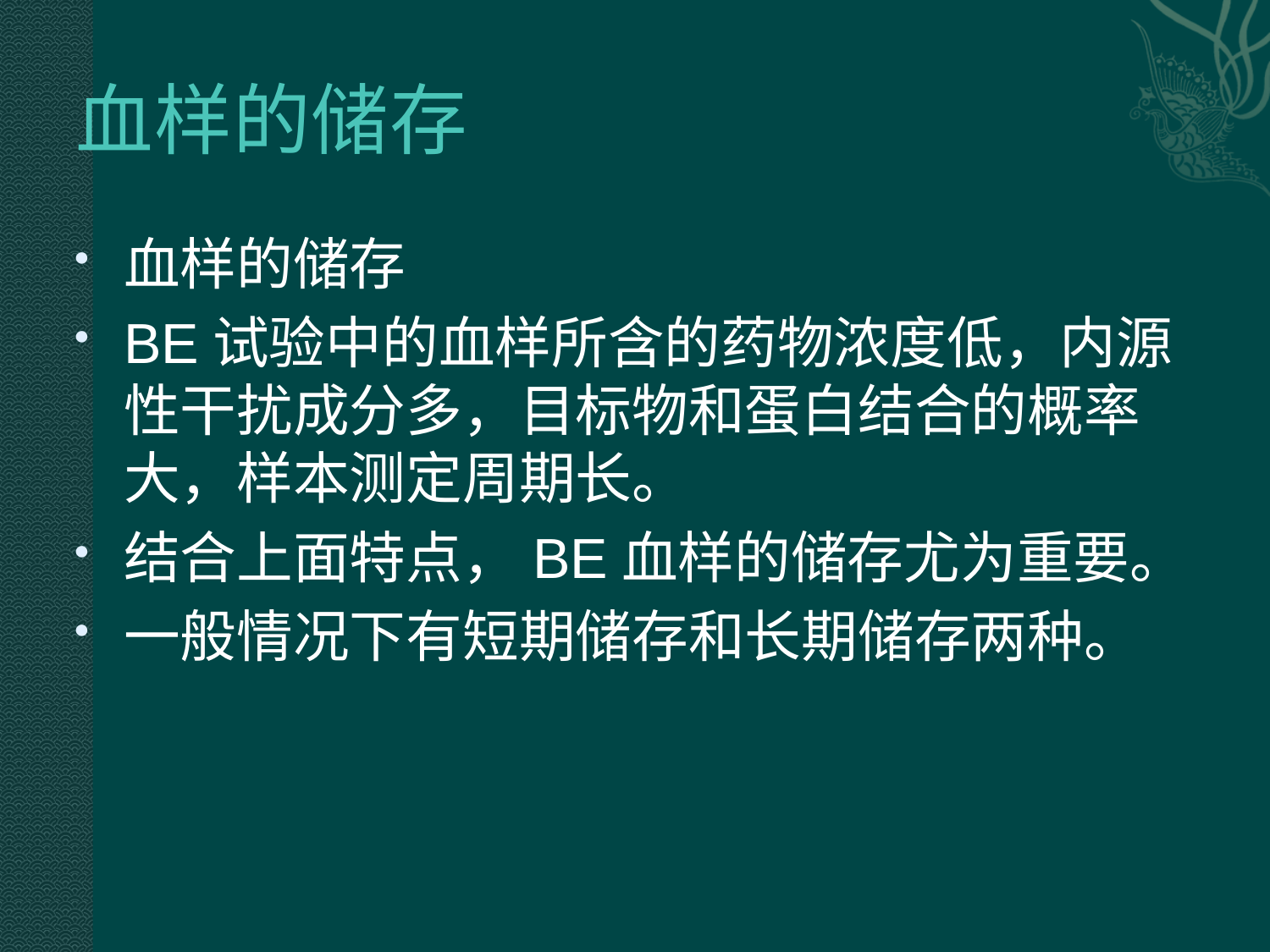

# 血样的储存
血样的储存
BE试验中的血样所含的药物浓度低，内源性干扰成分多，目标物和蛋白结合的概率大，样本测定周期长。
结合上面特点，BE血样的储存尤为重要。
一般情况下有短期储存和长期储存两种。